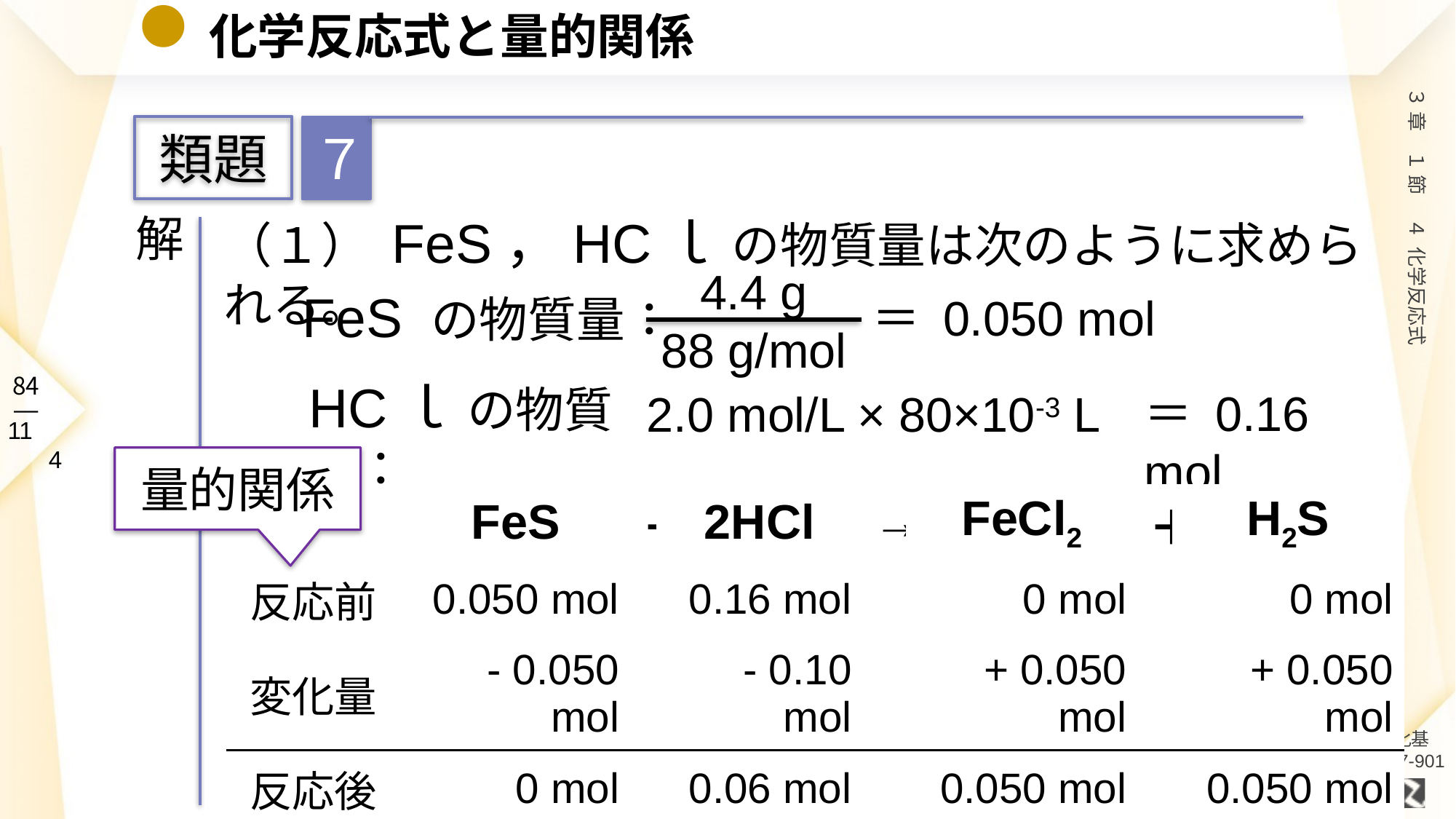

# 化学反応式と量的関係
７
類題
解
（１） FeS，HCｌ の物質量は次のように求められる。
4.4 g
88 g/mol
FeS の物質量：
＝ 0.050 mol
HCｌ の物質量：
＝ 0.16 mol
2.0 mol/L × 80×10-3 L
量的関係
|  | FeS | ＋ | 2HCl | → | FeCl2 | ＋ | H2S |
| --- | --- | --- | --- | --- | --- | --- | --- |
| 反応前 | 0.050 mol |  | 0.16 mol |  | 0 mol |  | 0 mol |
| 変化量 | - 0.050 mol |  | - 0.10 mol |  | + 0.050 mol |  | + 0.050 mol |
| 反応後 | 0 mol |  | 0.06 mol |  | 0.050 mol |  | 0.050 mol |